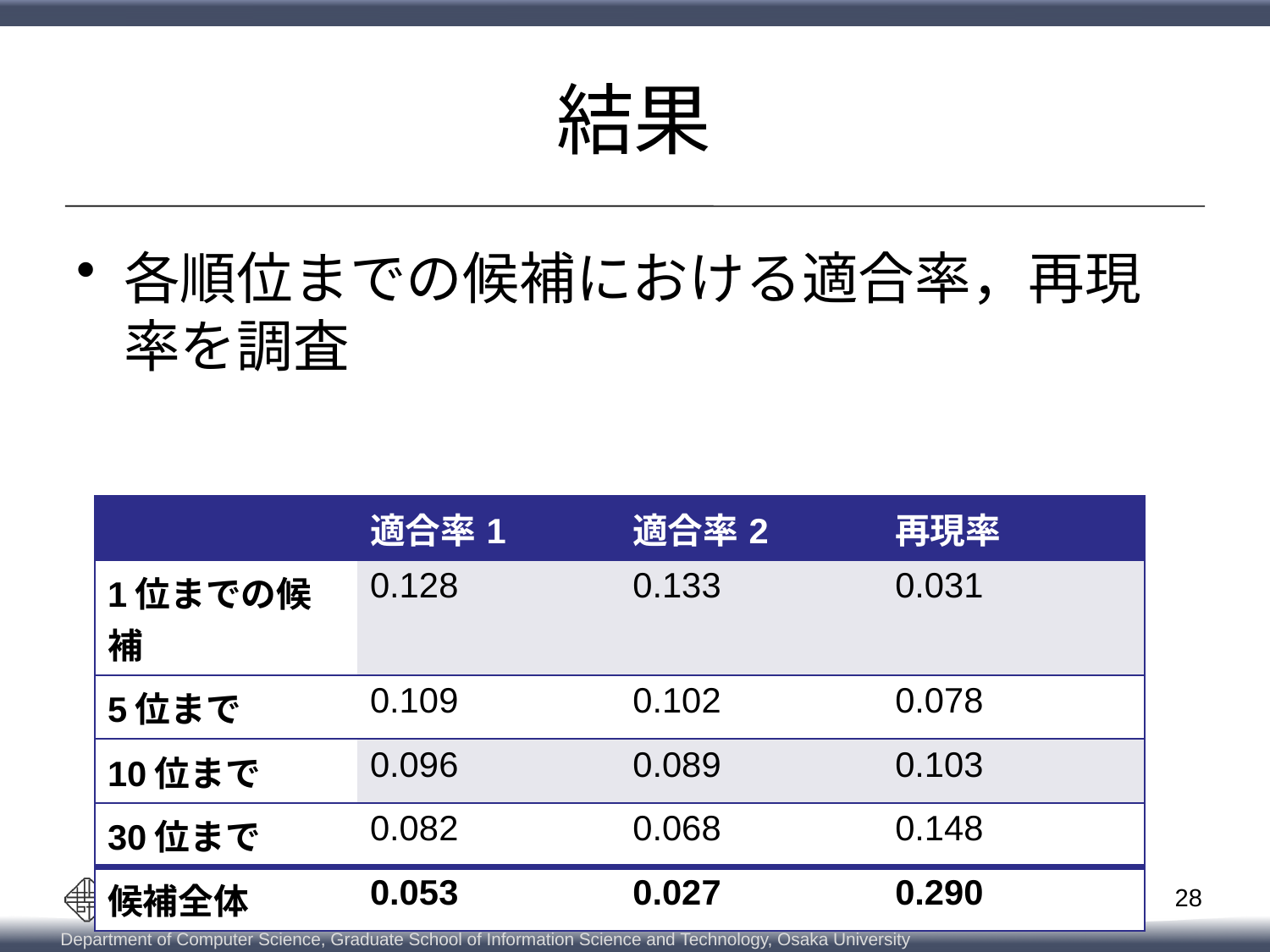

# 結果
各順位までの候補における適合率，再現率を調査
|  | 適合率1 | 適合率2 | 再現率 |
| --- | --- | --- | --- |
| 1位までの候補 | 0.128 | 0.133 | 0.031 |
| 5位まで | 0.109 | 0.102 | 0.078 |
| 10位まで | 0.096 | 0.089 | 0.103 |
| 30位まで | 0.082 | 0.068 | 0.148 |
| 候補全体 | 0.053 | 0.027 | 0.290 |
28